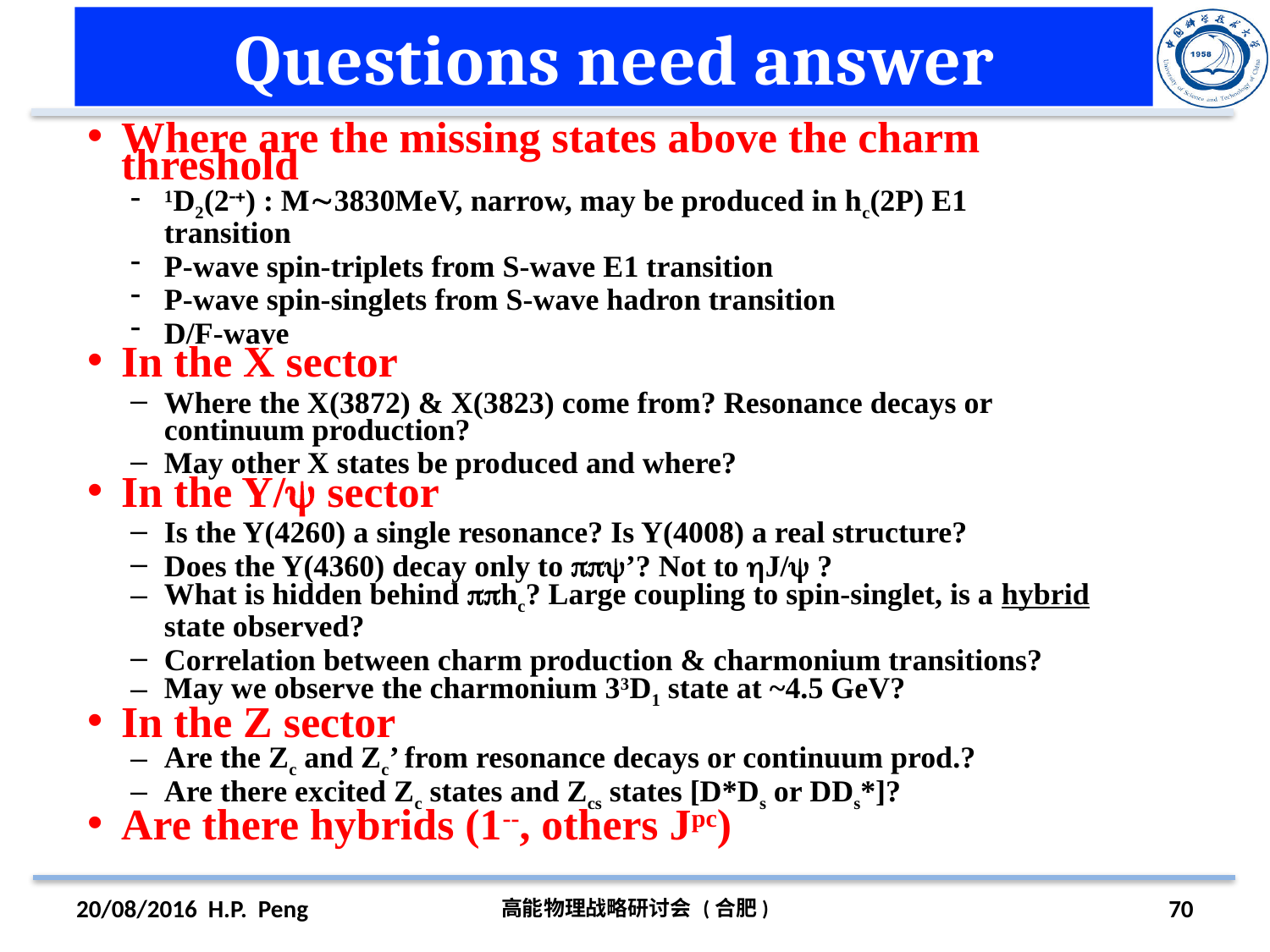

# Questions need answer
Where are the missing states above the charm threshold
1D2(2−+) : M∼3830MeV, narrow, may be produced in hc(2P) E1 transition
P-wave spin-triplets from S-wave E1 transition
P-wave spin-singlets from S-wave hadron transition
D/F-wave
In the X sector
Where the X(3872) & X(3823) come from? Resonance decays or continuum production?
May other X states be produced and where?
In the Y/ψ sector
Is the Y(4260) a single resonance? Is Y(4008) a real structure?
Does the Y(4360) decay only to ππψ’? Not to ηJ/ψ ?
What is hidden behind ππhc? Large coupling to spin-singlet, is a hybrid state observed?
Correlation between charm production & charmonium transitions?
May we observe the charmonium 33D1 state at ~4.5 GeV?
In the Z sector
Are the Zc and Zc’ from resonance decays or continuum prod.?
Are there excited Zc states and Zcs states [D*Ds or DDs*]?
Are there hybrids (1--, others Jpc)

20/08/2016  H.P.  Peng
高能物理战略研讨会 (合肥)
70